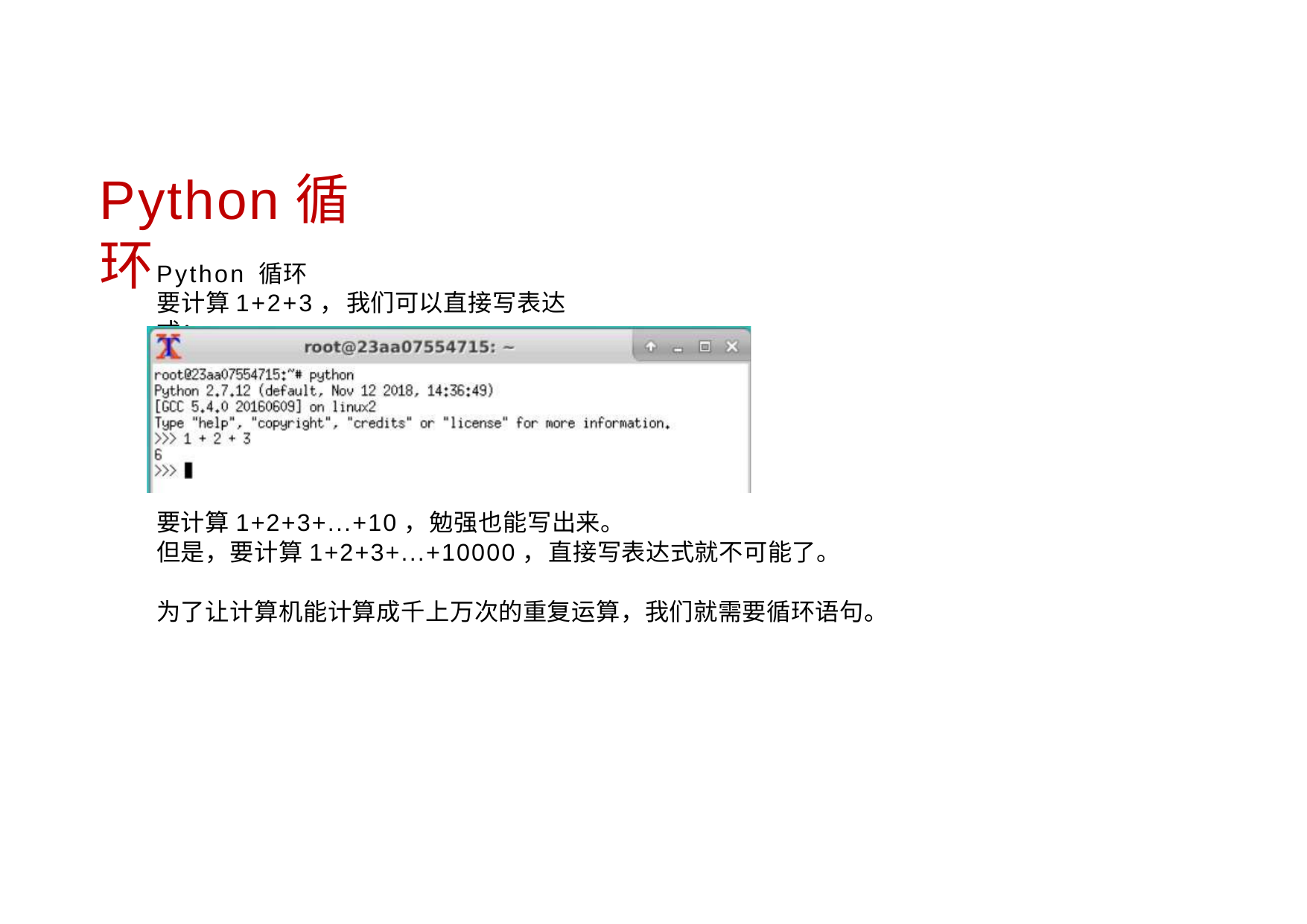

# Python循环
Python 循环
要计算1+2+3，我们可以直接写表达式：

要计算1+2+3+...+10，勉强也能写出来。
但是，要计算1+2+3+...+10000，直接写表达式就不可能了。

为了让计算机能计算成千上万次的重复运算，我们就需要循环语句。